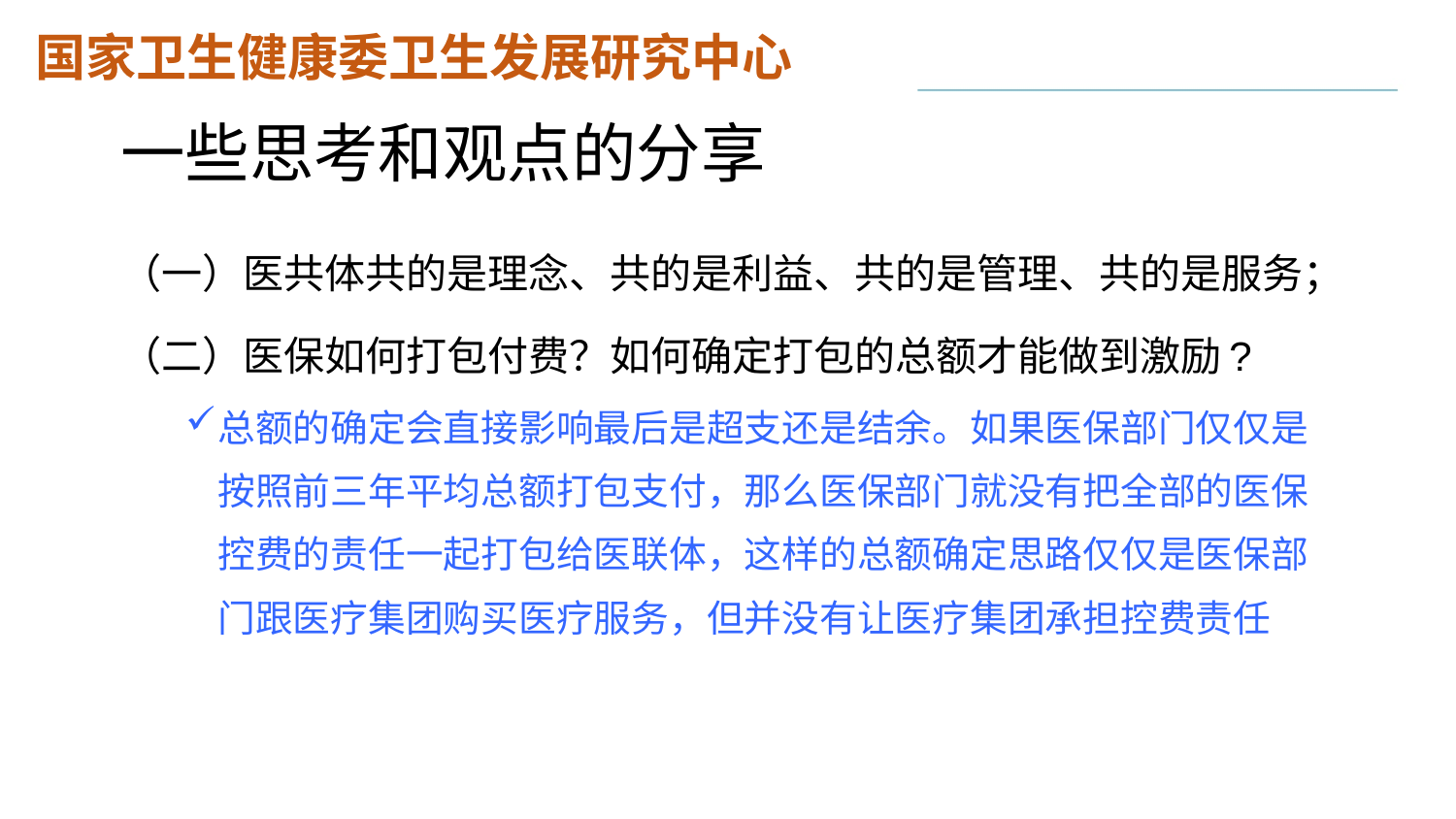

# 一些思考和观点的分享
（一）医共体共的是理念、共的是利益、共的是管理、共的是服务；
（二）医保如何打包付费？如何确定打包的总额才能做到激励?
总额的确定会直接影响最后是超支还是结余。如果医保部门仅仅是按照前三年平均总额打包支付，那么医保部门就没有把全部的医保控费的责任一起打包给医联体，这样的总额确定思路仅仅是医保部门跟医疗集团购买医疗服务，但并没有让医疗集团承担控费责任